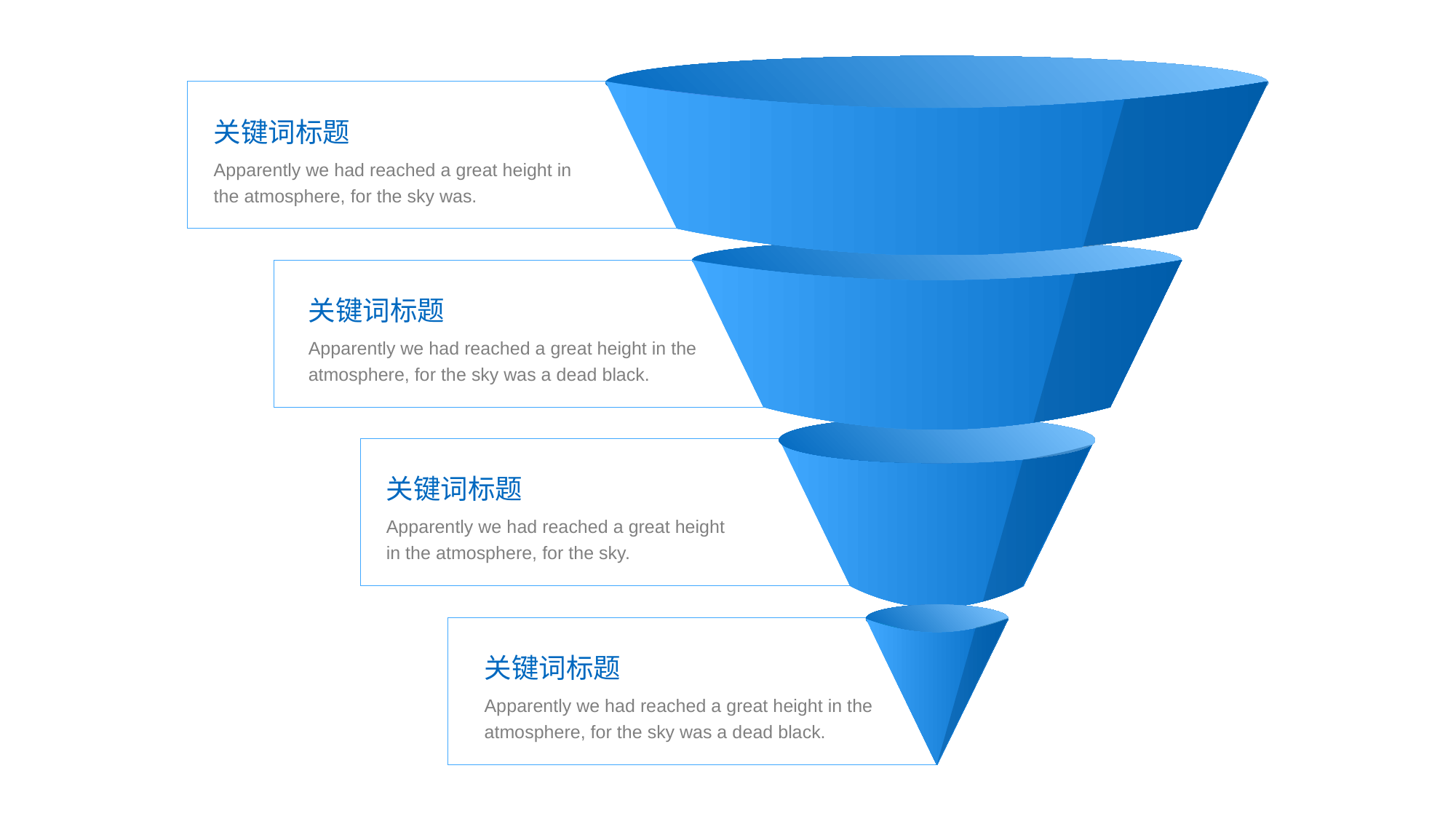

关键词标题
Apparently we had reached a great height in the atmosphere, for the sky was.

关键词标题
Apparently we had reached a great height in the atmosphere, for the sky was a dead black.

关键词标题
Apparently we had reached a great height in the atmosphere, for the sky.

关键词标题
Apparently we had reached a great height in the atmosphere, for the sky was a dead black.